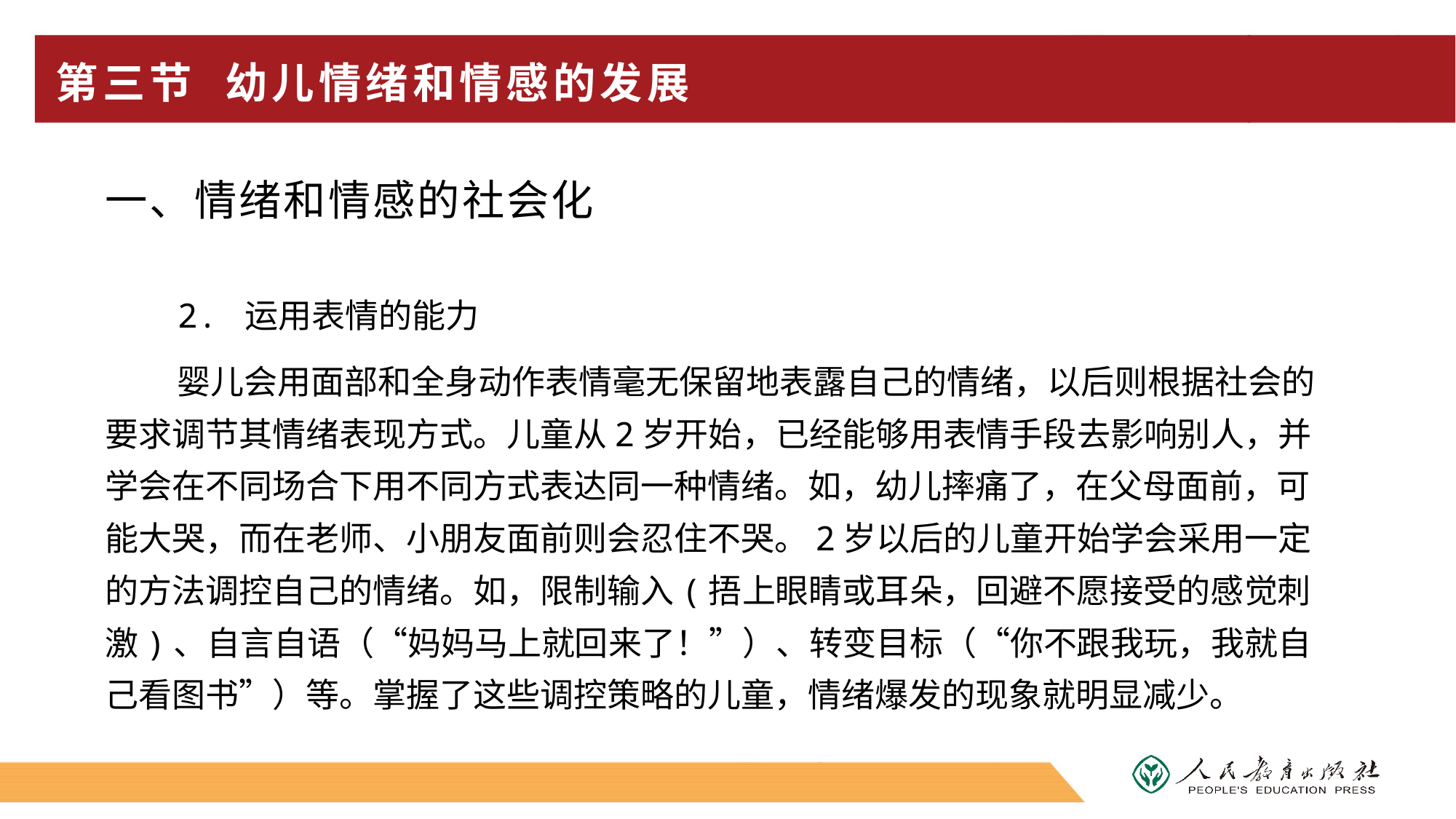

# 第三节  幼儿情绪和情感的发展
一、情绪和情感的社会化
2. 运用表情的能力
婴儿会用面部和全身动作表情毫无保留地表露自己的情绪，以后则根据社会的要求调节其情绪表现方式。儿童从2岁开始，已经能够用表情手段去影响别人，并学会在不同场合下用不同方式表达同一种情绪。如，幼儿摔痛了，在父母面前，可能大哭，而在老师、小朋友面前则会忍住不哭。2岁以后的儿童开始学会采用一定的方法调控自己的情绪。如，限制输入(捂上眼睛或耳朵，回避不愿接受的感觉刺激)、自言自语（“妈妈马上就回来了！”）、转变目标（“你不跟我玩，我就自己看图书”）等。掌握了这些调控策略的儿童，情绪爆发的现象就明显减少。